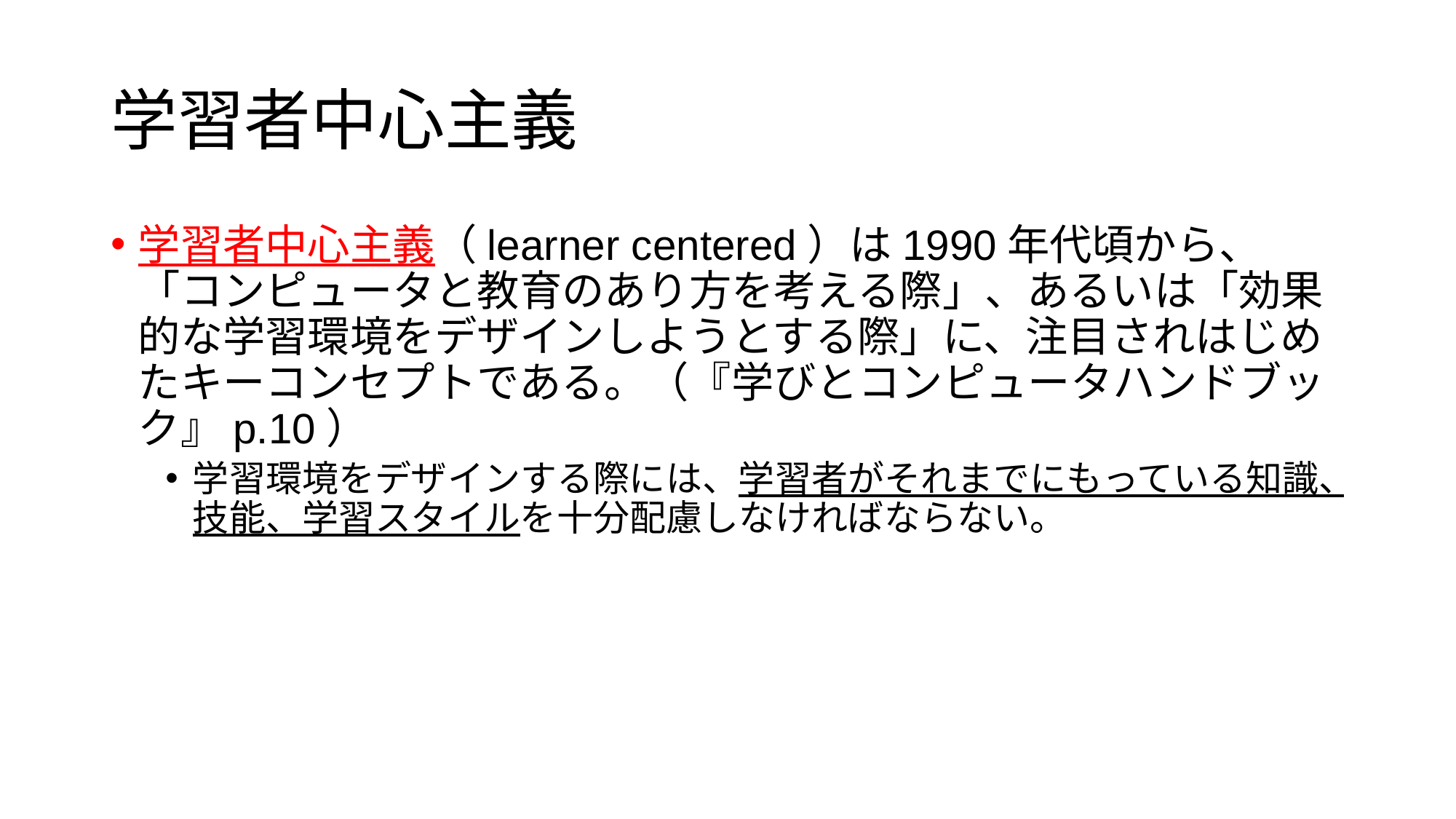

# 学習者中心主義
学習者中心主義（learner centered）は1990年代頃から、「コンピュータと教育のあり方を考える際」、あるいは「効果的な学習環境をデザインしようとする際」に、注目されはじめたキーコンセプトである。（『学びとコンピュータハンドブック』p.10）
学習環境をデザインする際には、学習者がそれまでにもっている知識、技能、学習スタイルを十分配慮しなければならない。